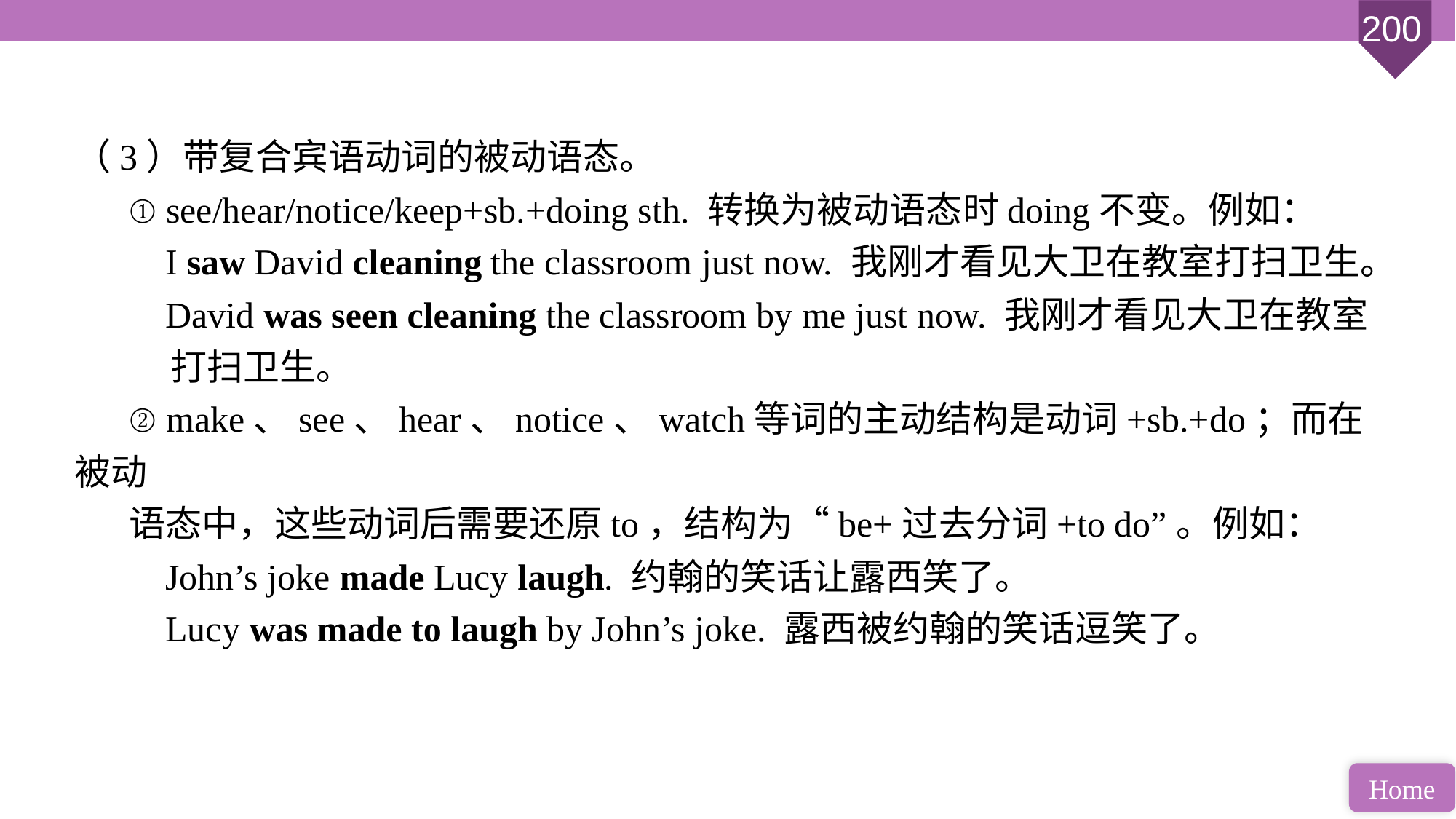

（3）带复合宾语动词的被动语态。
① see/hear/notice/keep+sb.+doing sth. 转换为被动语态时doing不变。例如：
    I saw David cleaning the classroom just now. 我刚才看见大卫在教室打扫卫生。
    David was seen cleaning the classroom by me just now. 我刚才看见大卫在教室
    打扫卫生。
② make、see、hear、notice、watch等词的主动结构是动词+sb.+do；而在被动
语态中，这些动词后需要还原to，结构为“be+过去分词+to do”。例如：
    John’s joke made Lucy laugh. 约翰的笑话让露西笑了。
    Lucy was made to laugh by John’s joke. 露西被约翰的笑话逗笑了。